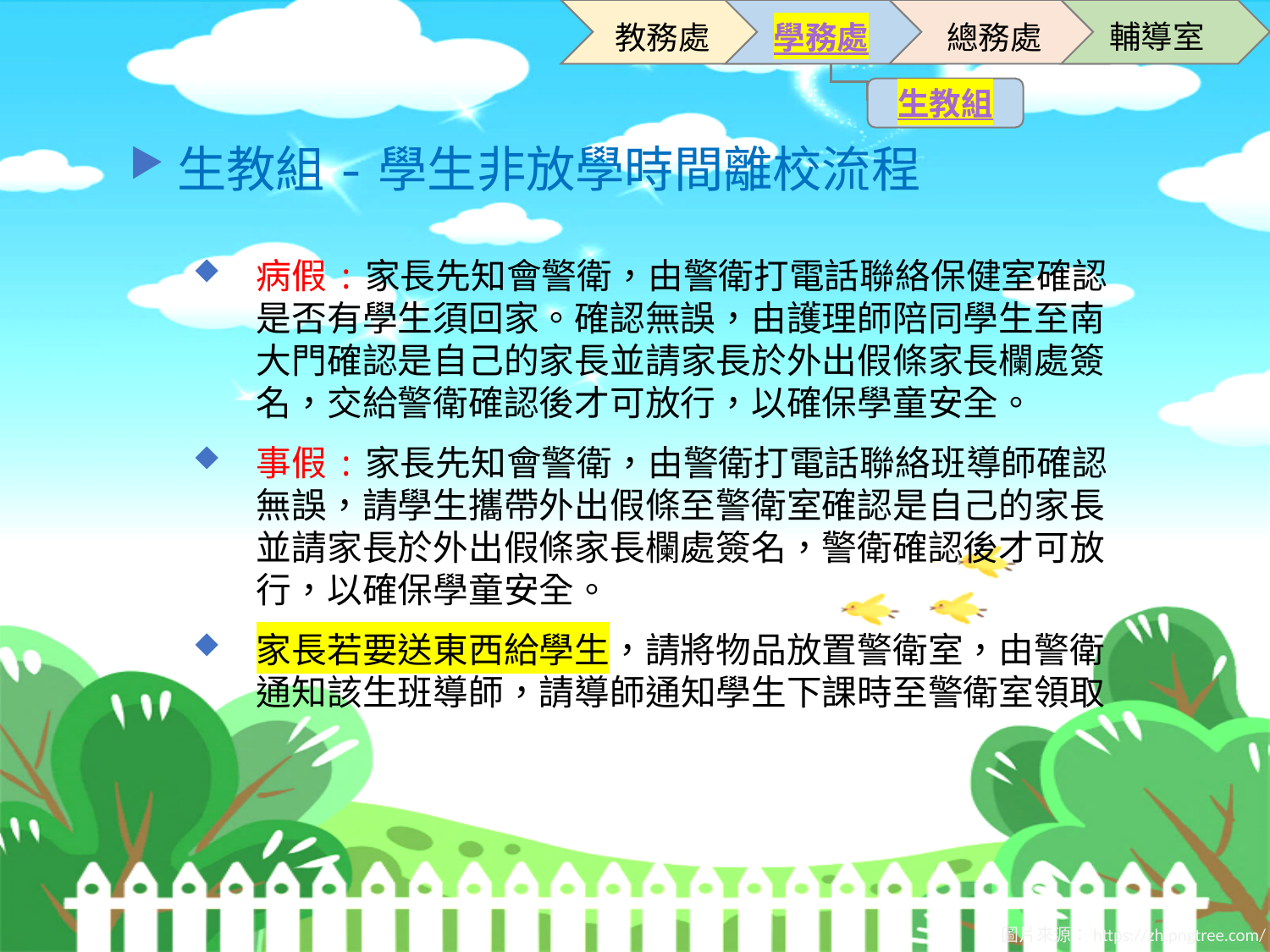

輔導室
教務處
學務處
總務處
生教組
生教組-學生非放學時間離校流程

病假:家長先知會警衛，由警衛打電話聯絡保健室確認是否有學生須回家。確認無誤，由護理師陪同學生至南大門確認是自己的家長並請家長於外出假條家長欄處簽名，交給警衛確認後才可放行，以確保學童安全。
事假:家長先知會警衛，由警衛打電話聯絡班導師確認無誤，請學生攜帶外出假條至警衛室確認是自己的家長並請家長於外出假條家長欄處簽名，警衛確認後才可放行，以確保學童安全。
家長若要送東西給學生，請將物品放置警衛室，由警衛通知該生班導師，請導師通知學生下課時至警衛室領取